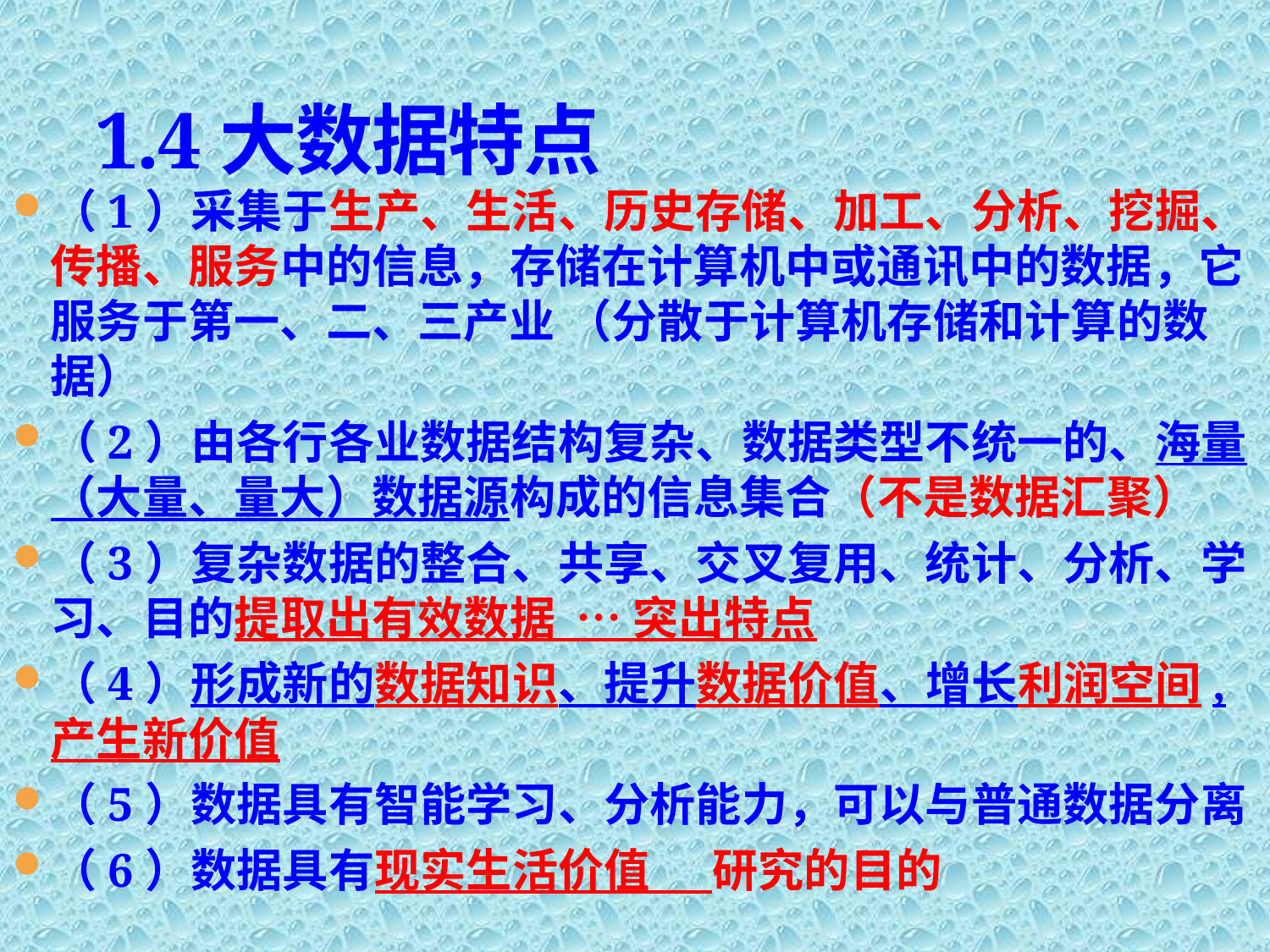

# 1.4大数据特点
（1）采集于生产、生活、历史存储、加工、分析、挖掘、传播、服务中的信息，存储在计算机中或通讯中的数据，它服务于第一、二、三产业 （分散于计算机存储和计算的数据）
（2）由各行各业数据结构复杂、数据类型不统一的、海量（大量、量大）数据源构成的信息集合（不是数据汇聚）
（3）复杂数据的整合、共享、交叉复用、统计、分析、学习、目的提取出有效数据  … 突出特点
（4）形成新的数据知识、提升数据价值、增长利润空间,产生新价值
（5）数据具有智能学习、分析能力，可以与普通数据分离
（6）数据具有现实生活价值      研究的目的